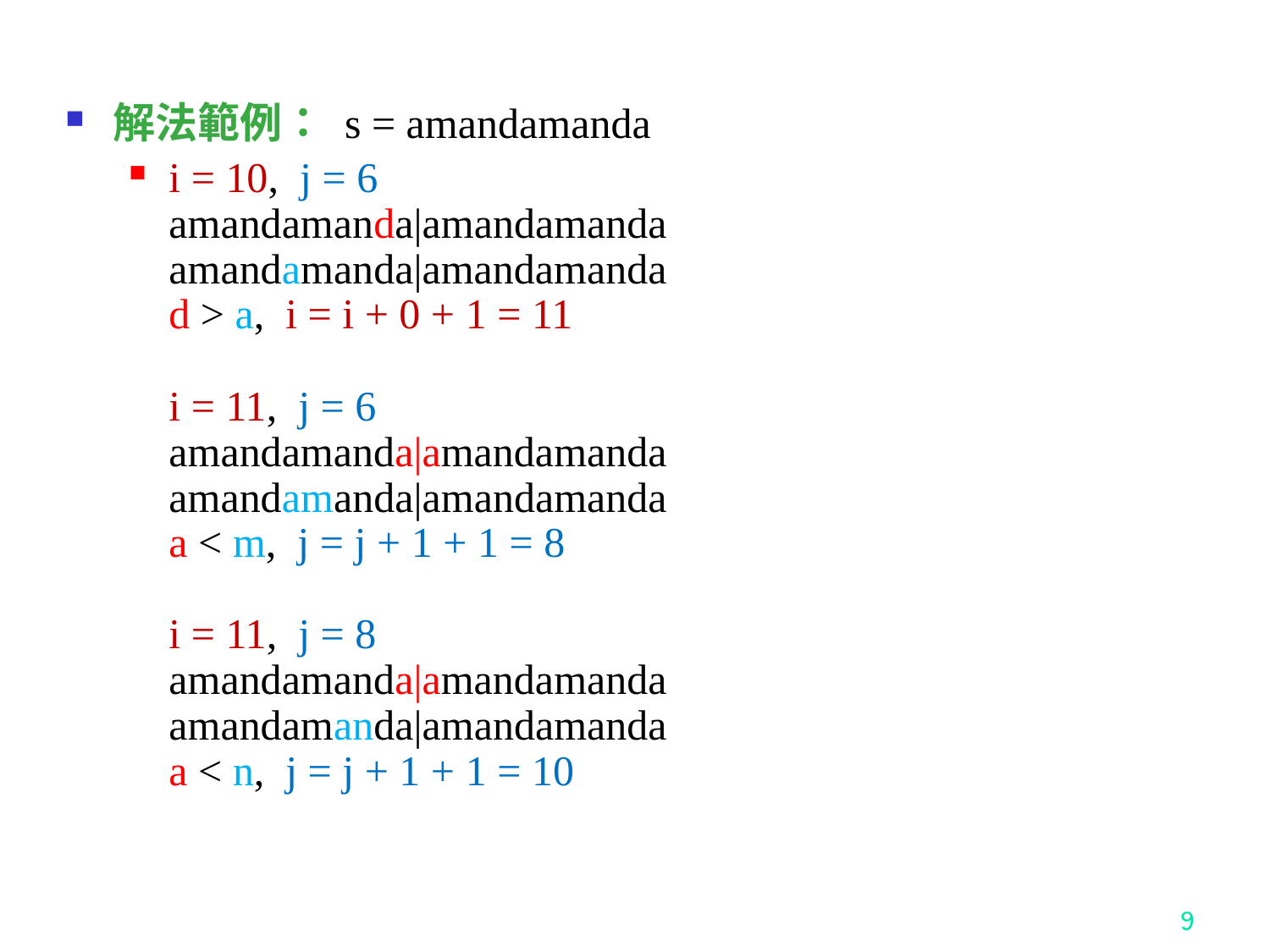

解法範例： s = amandamanda
i = 10,  j = 6
amandamanda|amandamanda
amandamanda|amandamanda
d > a,  i = i + 0 + 1 = 11
i = 11,  j = 6
amandamanda|amandamanda
amandamanda|amandamanda
a < m,  j = j + 1 + 1 = 8
i = 11,  j = 8
amandamanda|amandamanda
amandamanda|amandamanda
a < n,  j = j + 1 + 1 = 10
9